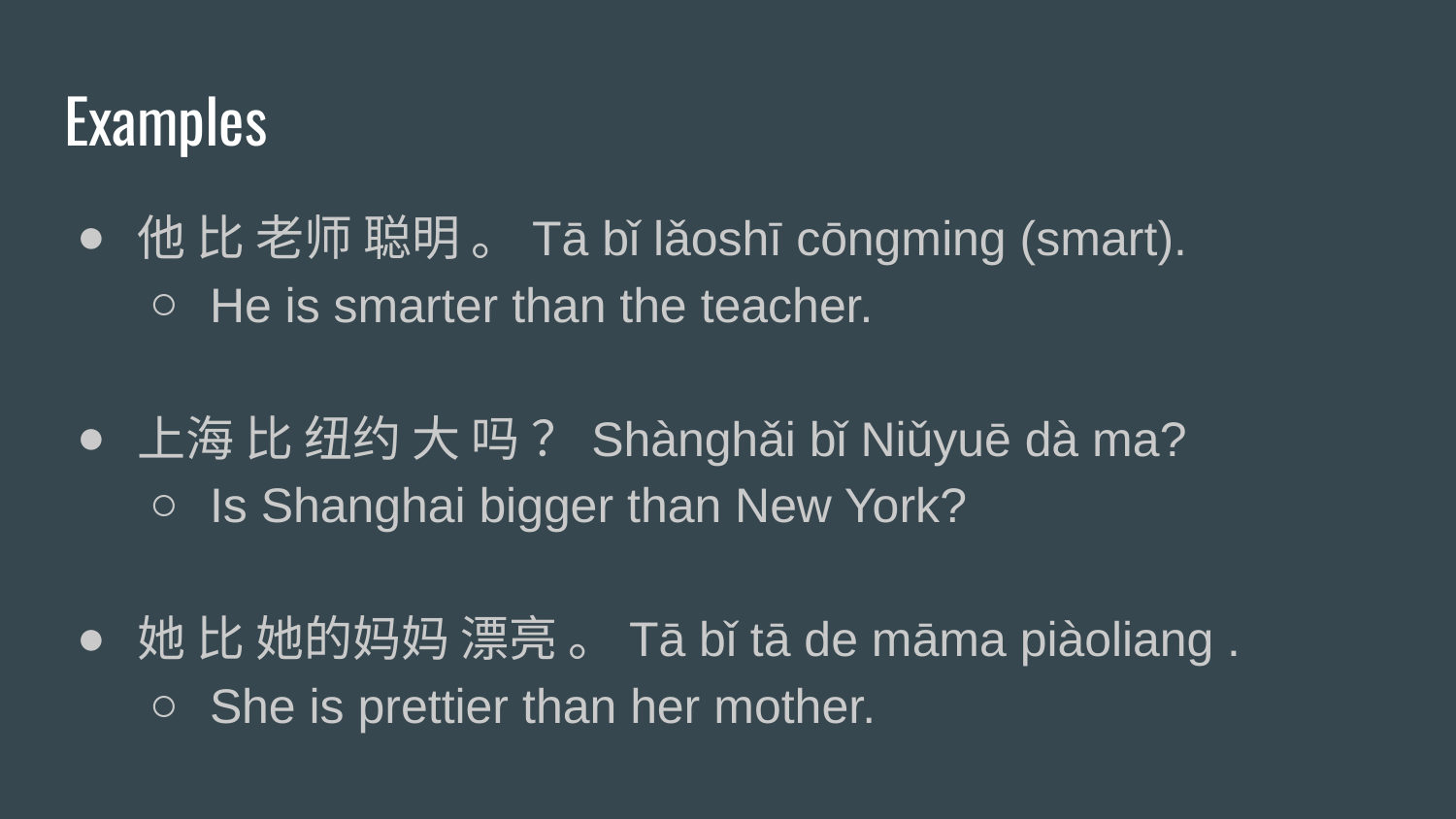

# Examples
他 比 老师 聪明 。Tā bǐ lǎoshī cōngming (smart).
He is smarter than the teacher.
上海 比 纽约 大 吗 ？Shànghǎi bǐ Niǔyuē dà ma?
Is Shanghai bigger than New York?
她 比 她的妈妈 漂亮 。Tā bǐ tā de māma piàoliang .
She is prettier than her mother.